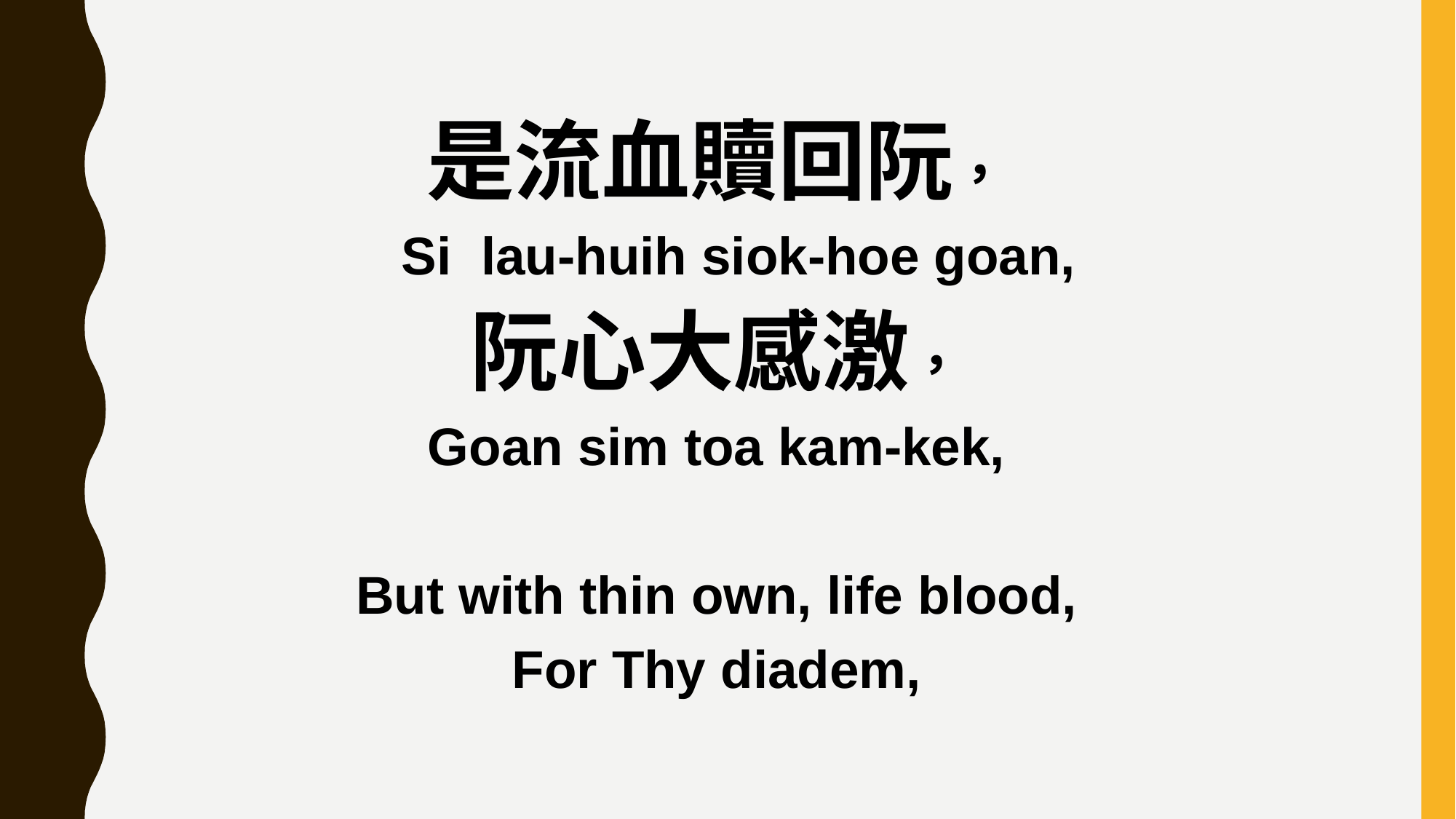

是流血贖回阮，
   Si  lau-huih siok-hoe goan,
阮心大感激，
Goan sim toa kam-kek,

But with thin own, life blood,
For Thy diadem,